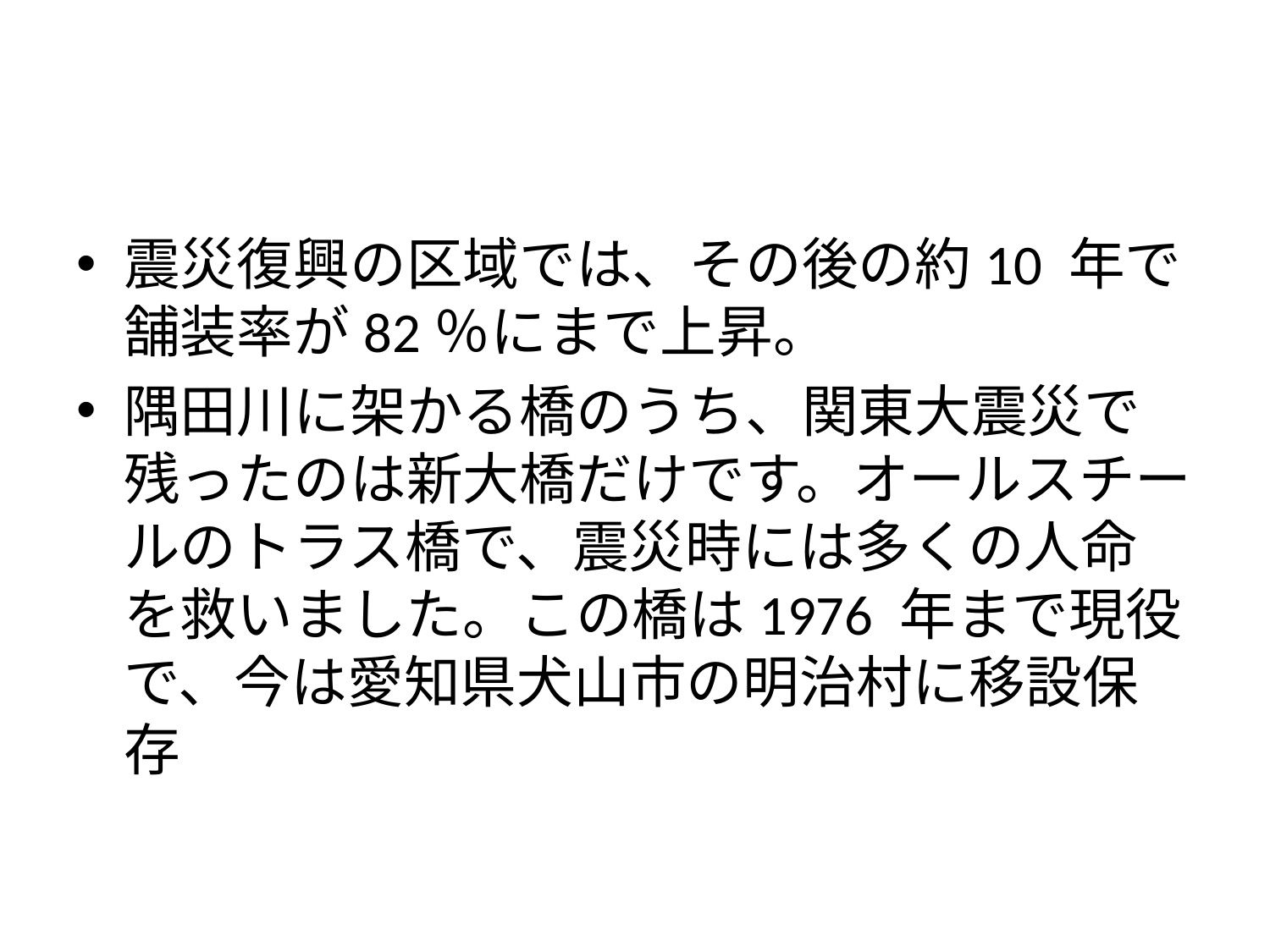

#
震災復興の区域では、その後の約10 年で舗装率が82％にまで上昇。
隅田川に架かる橋のうち、関東大震災で残ったのは新大橋だけです。オールスチールのトラス橋で、震災時には多くの人命を救いました。この橋は1976 年まで現役で、今は愛知県犬山市の明治村に移設保存